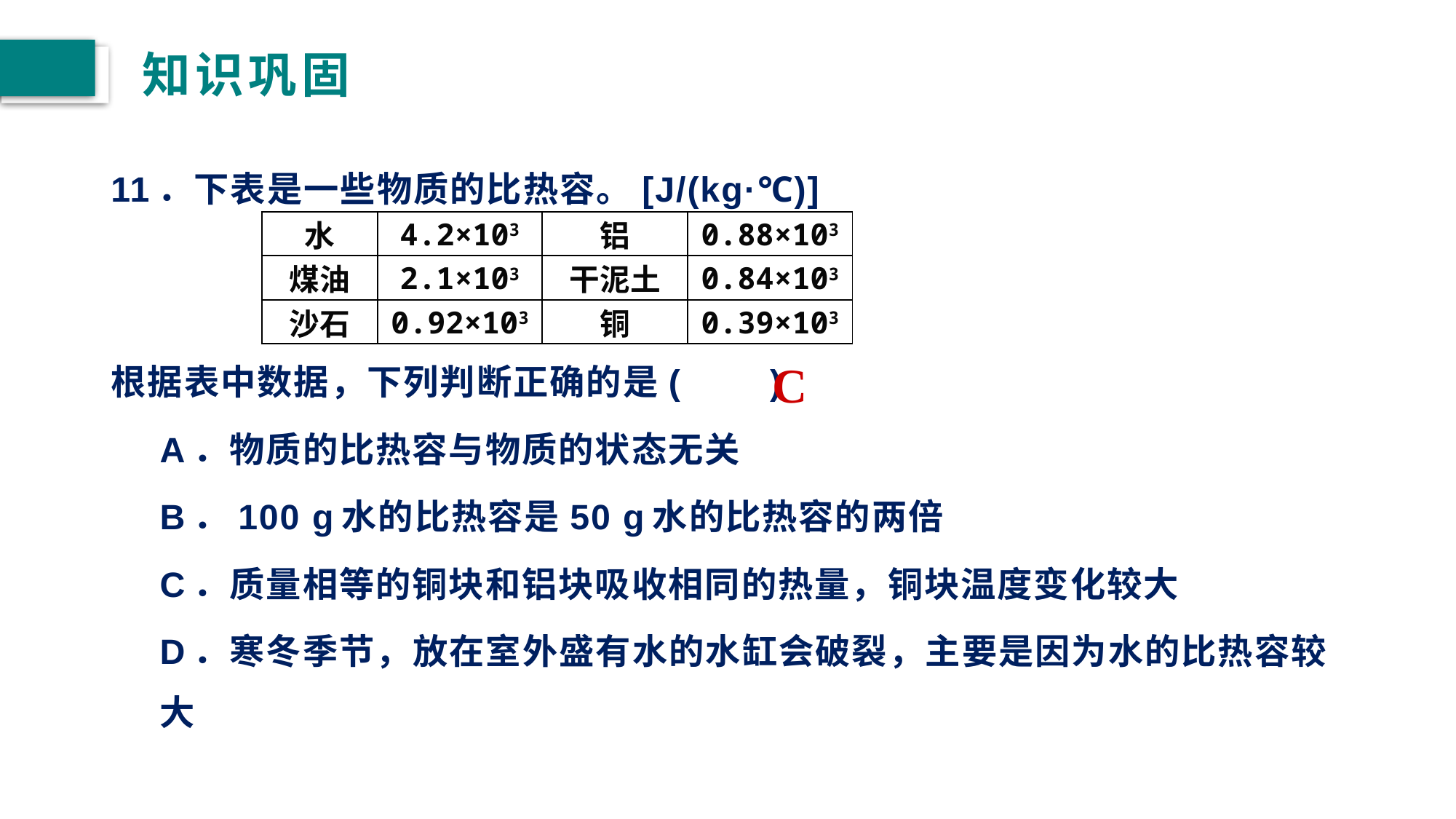

# 知识巩固
11．下表是一些物质的比热容。[J/(kg·℃)]

根据表中数据，下列判断正确的是(　　)
A．物质的比热容与物质的状态无关
B．100 g水的比热容是50 g水的比热容的两倍
C．质量相等的铜块和铝块吸收相同的热量，铜块温度变化较大
D．寒冬季节，放在室外盛有水的水缸会破裂，主要是因为水的比热容较大

| 水 | 4.2×103 | 铝 | 0.88×103 |
| --- | --- | --- | --- |
| 煤油 | 2.1×103 | 干泥土 | 0.84×103 |
| 沙石 | 0.92×103 | 铜 | 0.39×103 |
C